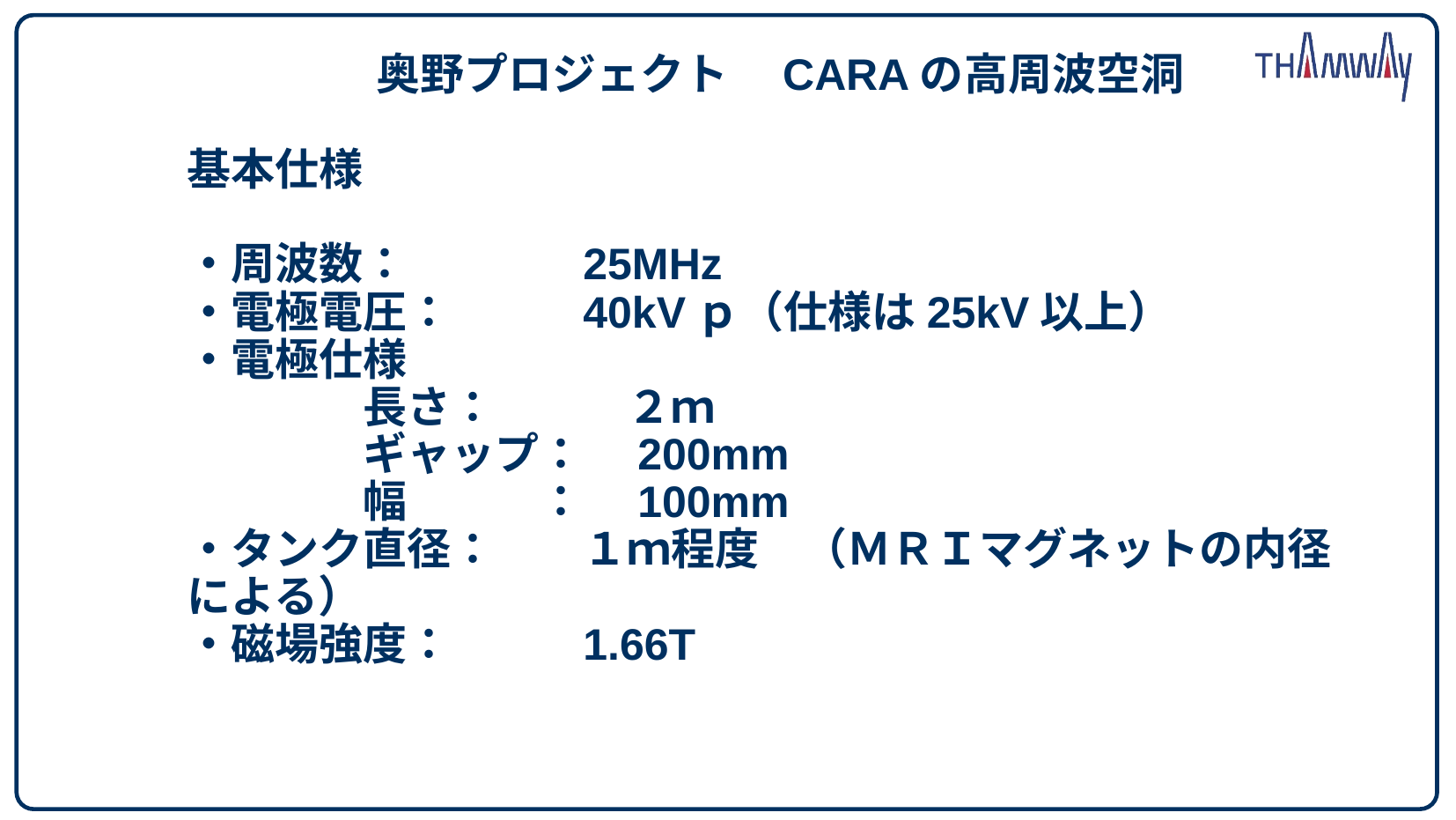

奥野プロジェクト　CARAの高周波空洞

基本仕様

・周波数：　	25MHz
・電極電圧：　	40kVｐ（仕様は25kV以上）
・電極仕様
　　　　長さ：　　　２ｍ
　　　　ギャップ：　200mm
　　　　幅　　　：　100mm
・タンク直径：	１ｍ程度　（ＭＲＩマグネットの内径による）
・磁場強度：　	1.66T